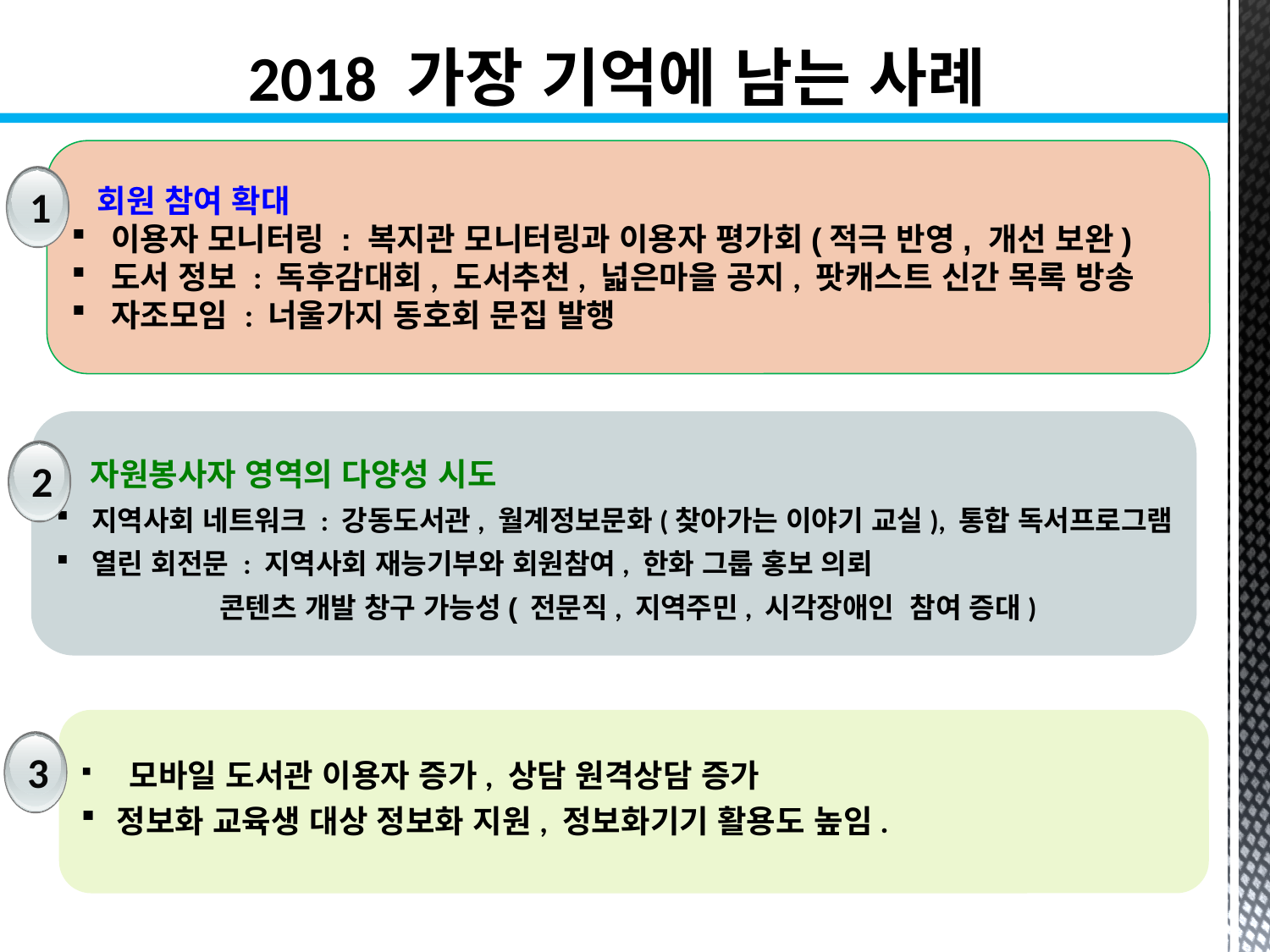

2018 가장 기억에 남는 사례

   회원 참여 확대
이용자 모니터링 : 복지관 모니터링과 이용자 평가회(적극 반영, 개선 보완)
도서 정보 : 독후감대회, 도서추천, 넓은마을 공지, 팟캐스트 신간 목록 방송
자조모임 : 너울가지 동호회 문집 발행

1

   자원봉사자 영역의 다양성 시도
지역사회 네트워크 : 강동도서관, 월계정보문화(찾아가는 이야기 교실), 통합 독서프로그램
열린 회전문 : 지역사회 재능기부와 회원참여, 한화 그룹 홍보 의뢰
                    콘텐츠 개발 창구 가능성( 전문직, 지역주민, 시각장애인  참여 증대)

2

 모바일 도서관 이용자 증가, 상담 원격상담 증가
정보화 교육생 대상 정보화 지원, 정보화기기 활용도 높임.

3
Picture description
Picture description
사업배경/목적 적합성: